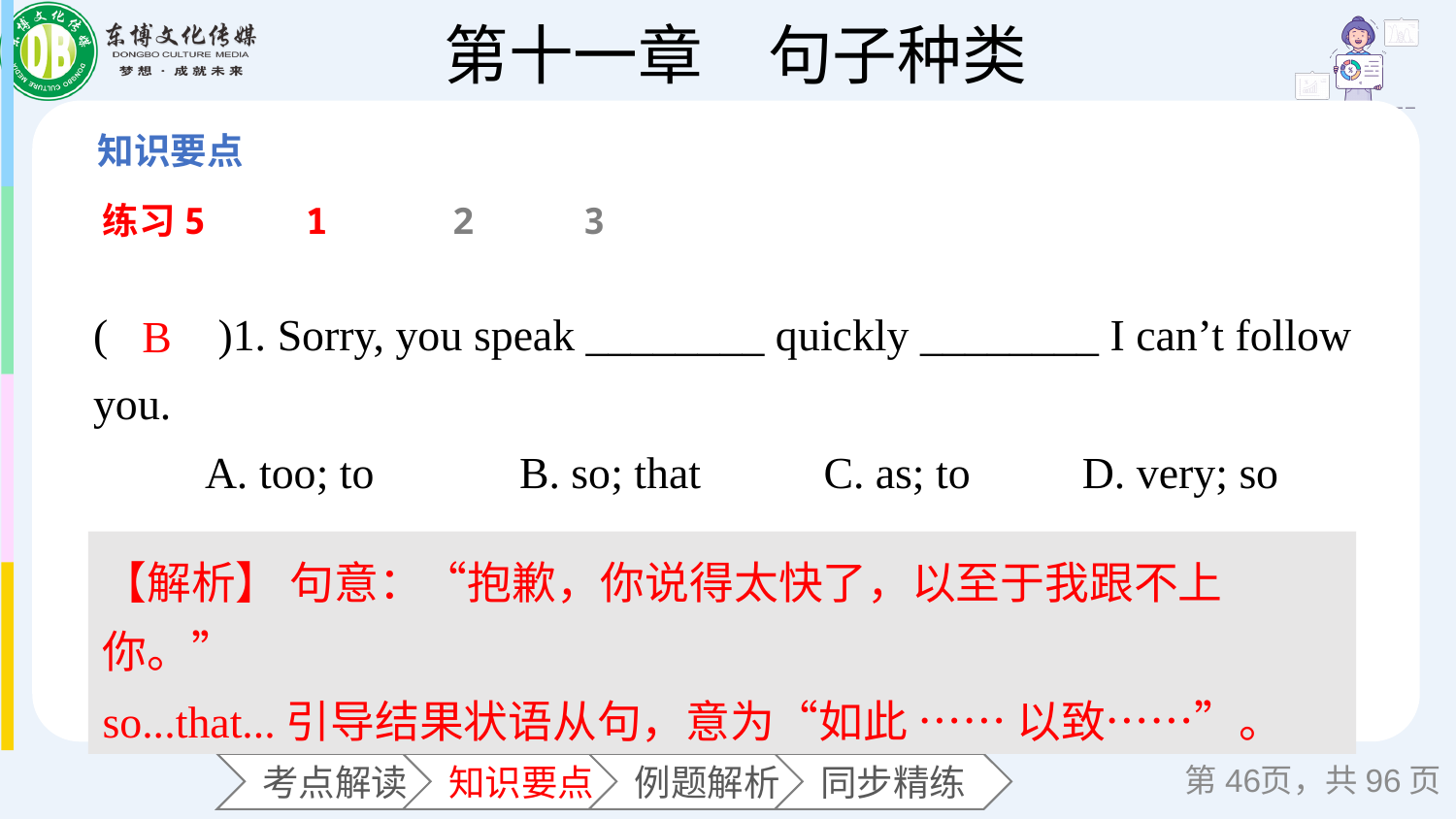

练习5
1
2
3
(　　)1. Sorry, you speak ________ quickly ________ I can’t follow you.
          A. too; to             B. so; that           C. as; to          D. very; so
B
【解析】 句意：“抱歉，你说得太快了，以至于我跟不上你。”
so...that...引导结果状语从句，意为“如此 …… 以致……”。
第46页，共96页